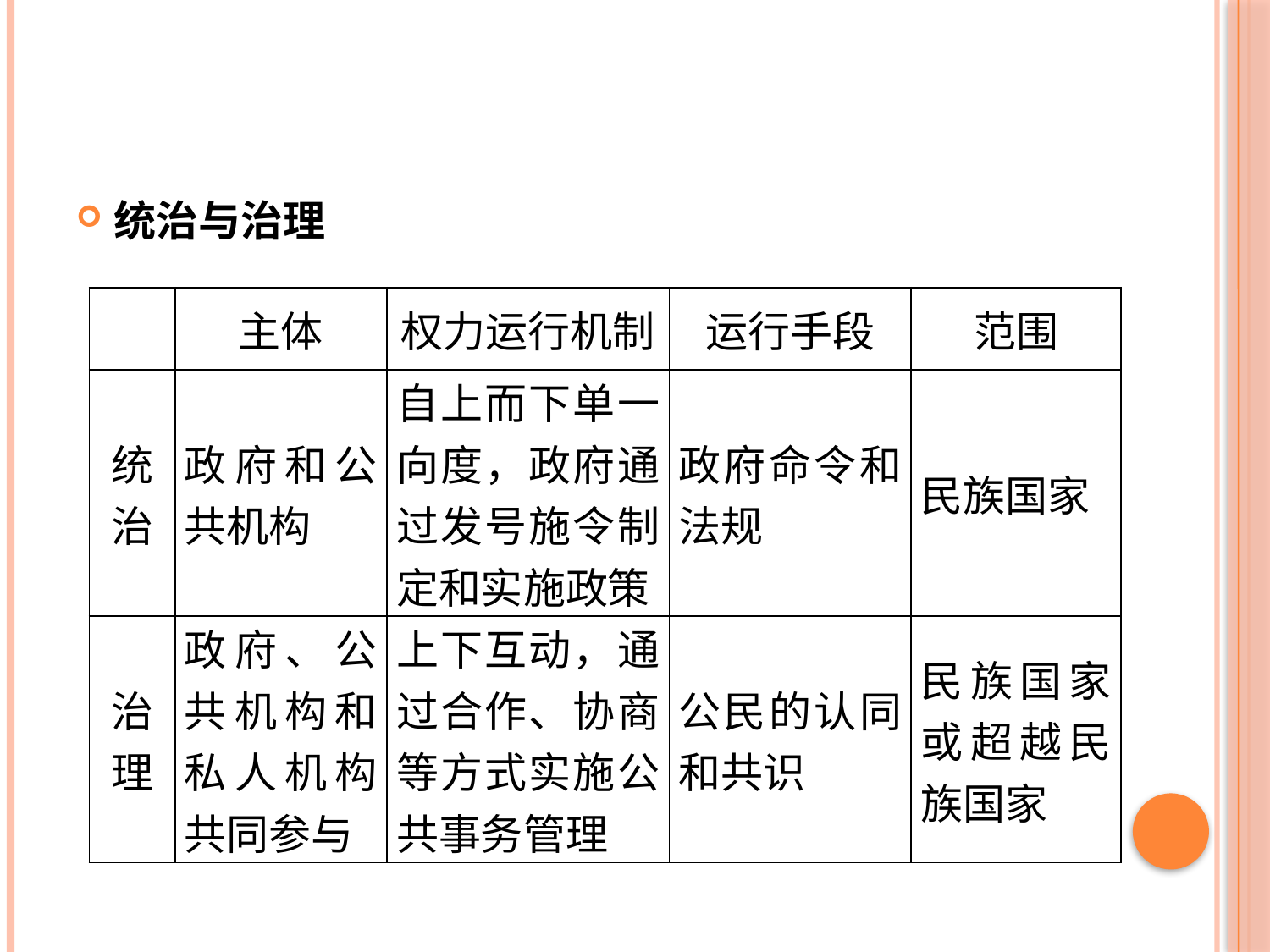

#
统治与治理
|  | 主体 | 权力运行机制 | 运行手段 | 范围 |
| --- | --- | --- | --- | --- |
| 统治 | 政府和公共机构 | 自上而下单一向度，政府通过发号施令制定和实施政策 | 政府命令和法规 | 民族国家 |
| 治理 | 政府、公共机构和私人机构共同参与 | 上下互动，通过合作、协商等方式实施公共事务管理 | 公民的认同和共识 | 民族国家或超越民族国家 |